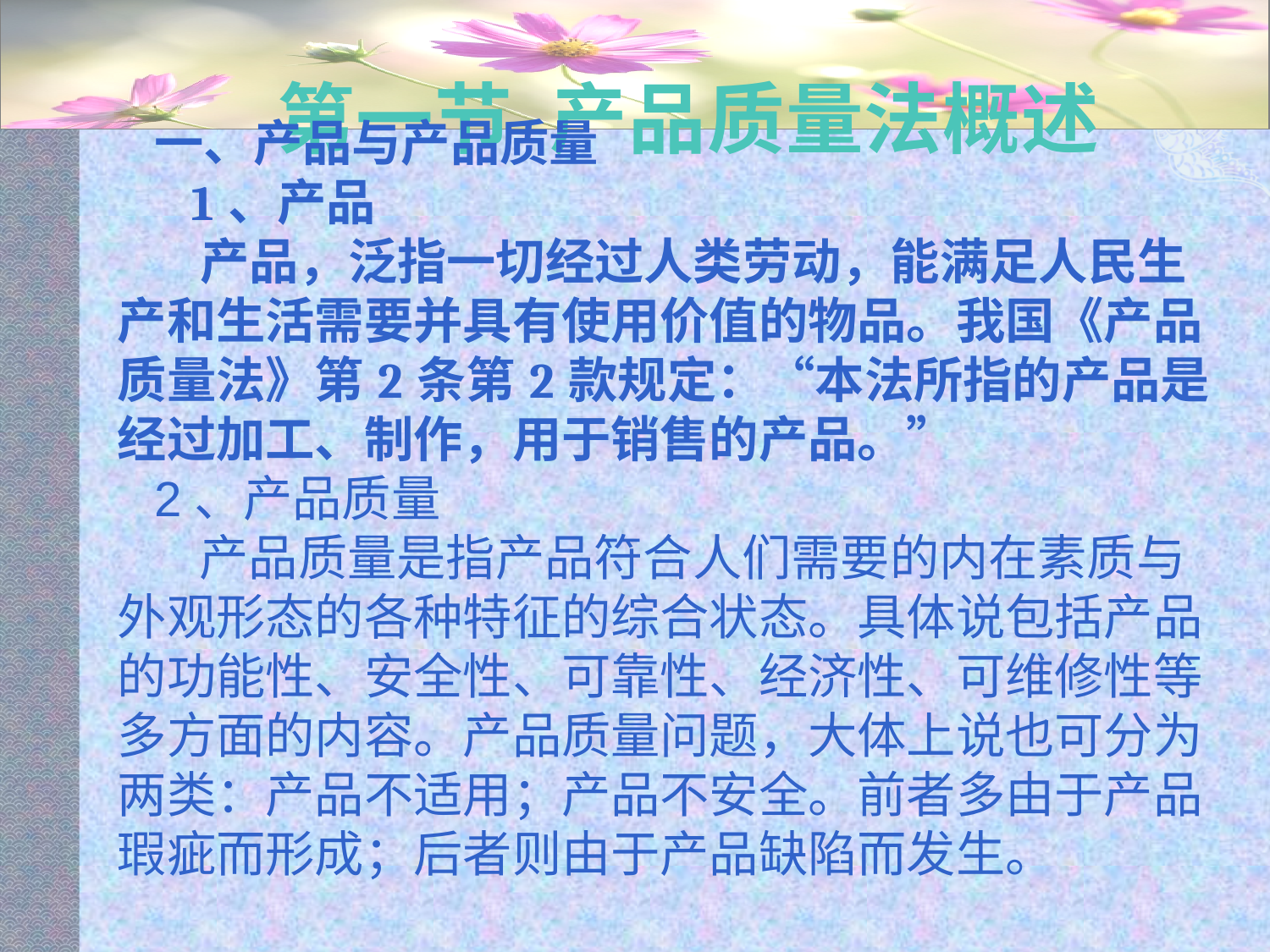

# 第一节  产品质量法概述
一、产品与产品质量
   1、产品
   产品，泛指一切经过人类劳动，能满足人民生产和生活需要并具有使用价值的物品。我国《产品质量法》第2条第2款规定：“本法所指的产品是经过加工、制作，用于销售的产品。”
2、产品质量
   产品质量是指产品符合人们需要的内在素质与外观形态的各种特征的综合状态。具体说包括产品的功能性、安全性、可靠性、经济性、可维修性等多方面的内容。产品质量问题，大体上说也可分为两类：产品不适用；产品不安全。前者多由于产品瑕疵而形成；后者则由于产品缺陷而发生。